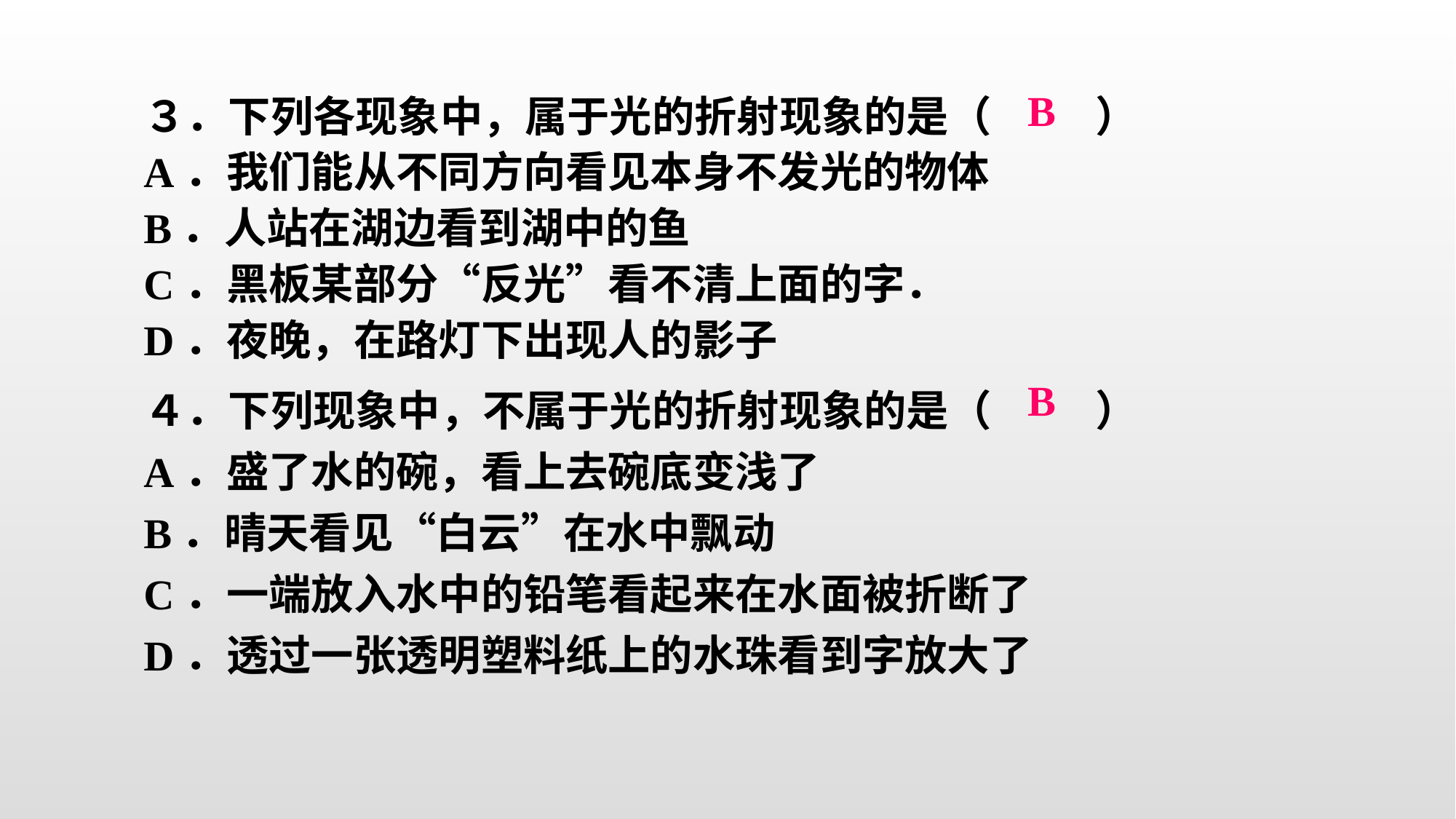

３．下列各现象中，属于光的折射现象的是（ 　　 ）
A．我们能从不同方向看见本身不发光的物体
B．人站在湖边看到湖中的鱼
C．黑板某部分“反光”看不清上面的字．
D．夜晚，在路灯下出现人的影子
B
４．下列现象中，不属于光的折射现象的是（　　  ）
A．盛了水的碗，看上去碗底变浅了
B．晴天看见“白云”在水中飘动
C．一端放入水中的铅笔看起来在水面被折断了
D．透过一张透明塑料纸上的水珠看到字放大了
B